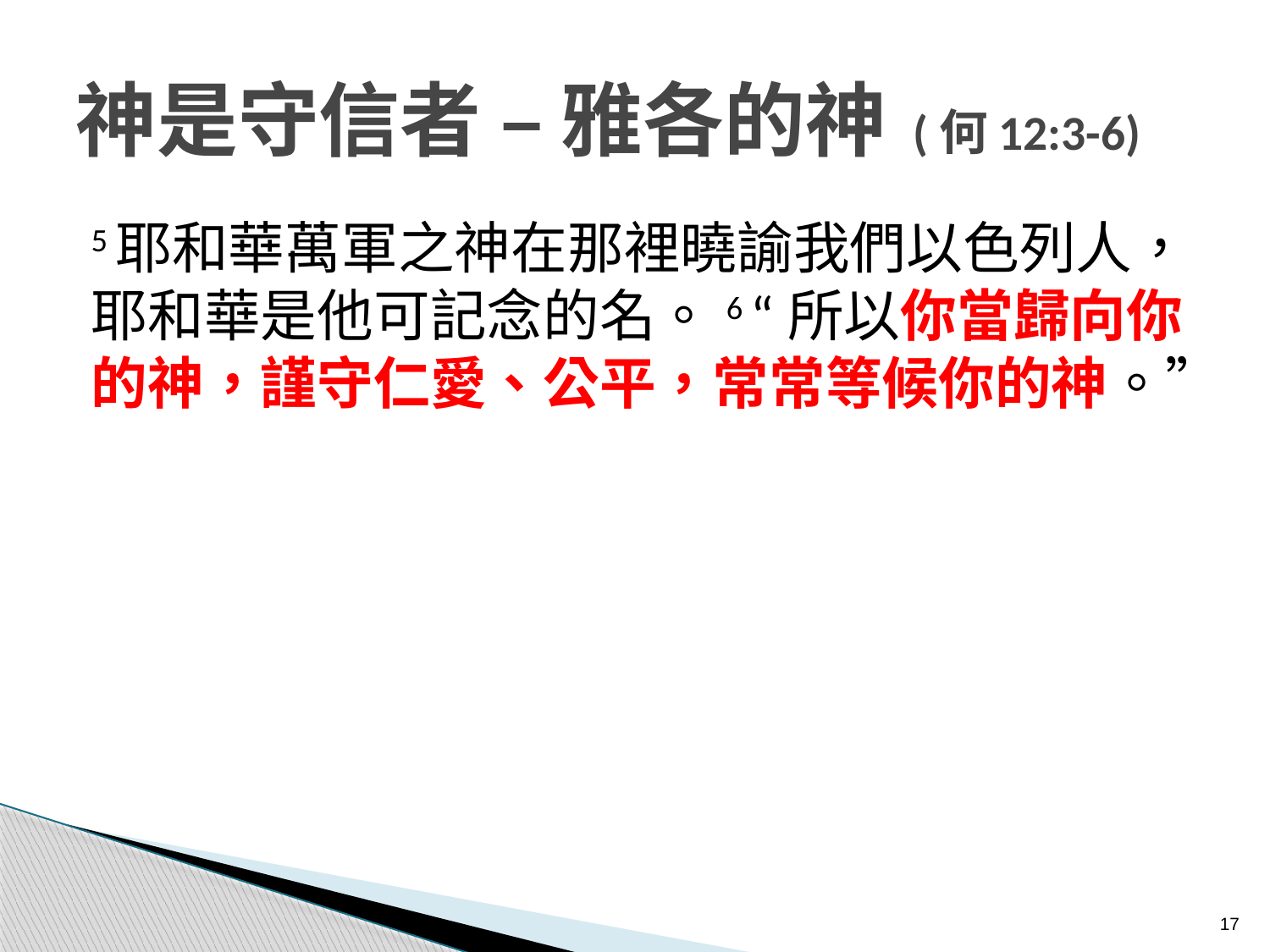

# 神是守信者 – 雅各的神 (何12:3-6)
5耶和華萬軍之神在那裡曉諭我們以色列人，耶和華是他可記念的名。6 “所以你當歸向你的神，謹守仁愛、公平，常常等候你的神。”
17